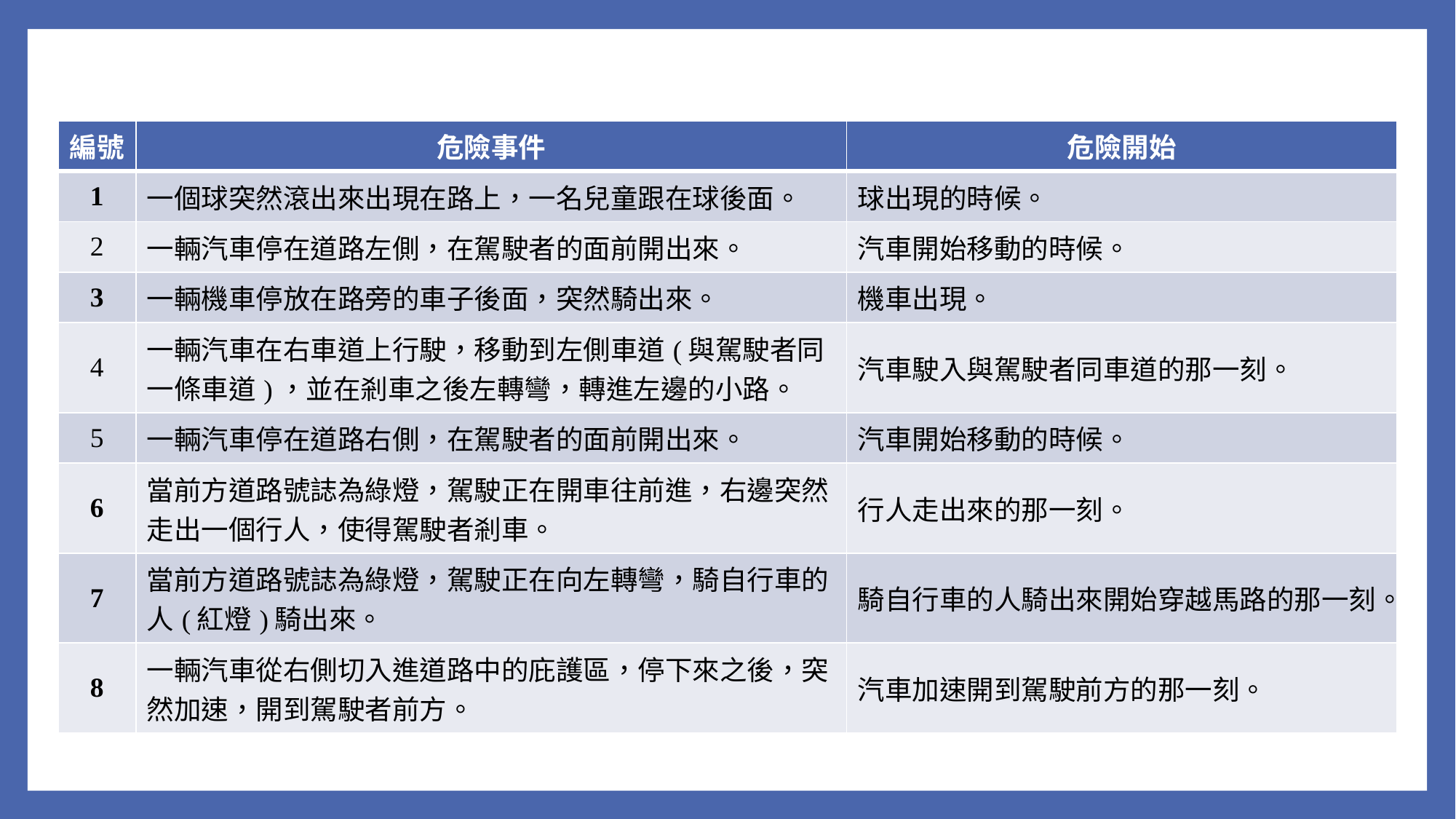

#
| 編號 | 危險事件 | 危險開始 |
| --- | --- | --- |
| 1 | 一個球突然滾出來出現在路上，一名兒童跟在球後面。 | 球出現的時候。 |
| 2 | 一輛汽車停在道路左側，在駕駛者的面前開出來。 | 汽車開始移動的時候。 |
| 3 | 一輛機車停放在路旁的車子後面，突然騎出來。 | 機車出現。 |
| 4 | 一輛汽車在右車道上行駛，移動到左側車道(與駕駛者同一條車道)，並在剎車之後左轉彎，轉進左邊的小路。 | 汽車駛入與駕駛者同車道的那一刻。 |
| 5 | 一輛汽車停在道路右側，在駕駛者的面前開出來。 | 汽車開始移動的時候。 |
| 6 | 當前方道路號誌為綠燈，駕駛正在開車往前進，右邊突然走出一個行人，使得駕駛者剎車。 | 行人走出來的那一刻。 |
| 7 | 當前方道路號誌為綠燈，駕駛正在向左轉彎，騎自行車的人(紅燈)騎出來。 | 騎自行車的人騎出來開始穿越馬路的那一刻。 |
| 8 | 一輛汽車從右側切入進道路中的庇護區，停下來之後，突然加速，開到駕駛者前方。 | 汽車加速開到駕駛前方的那一刻。 |